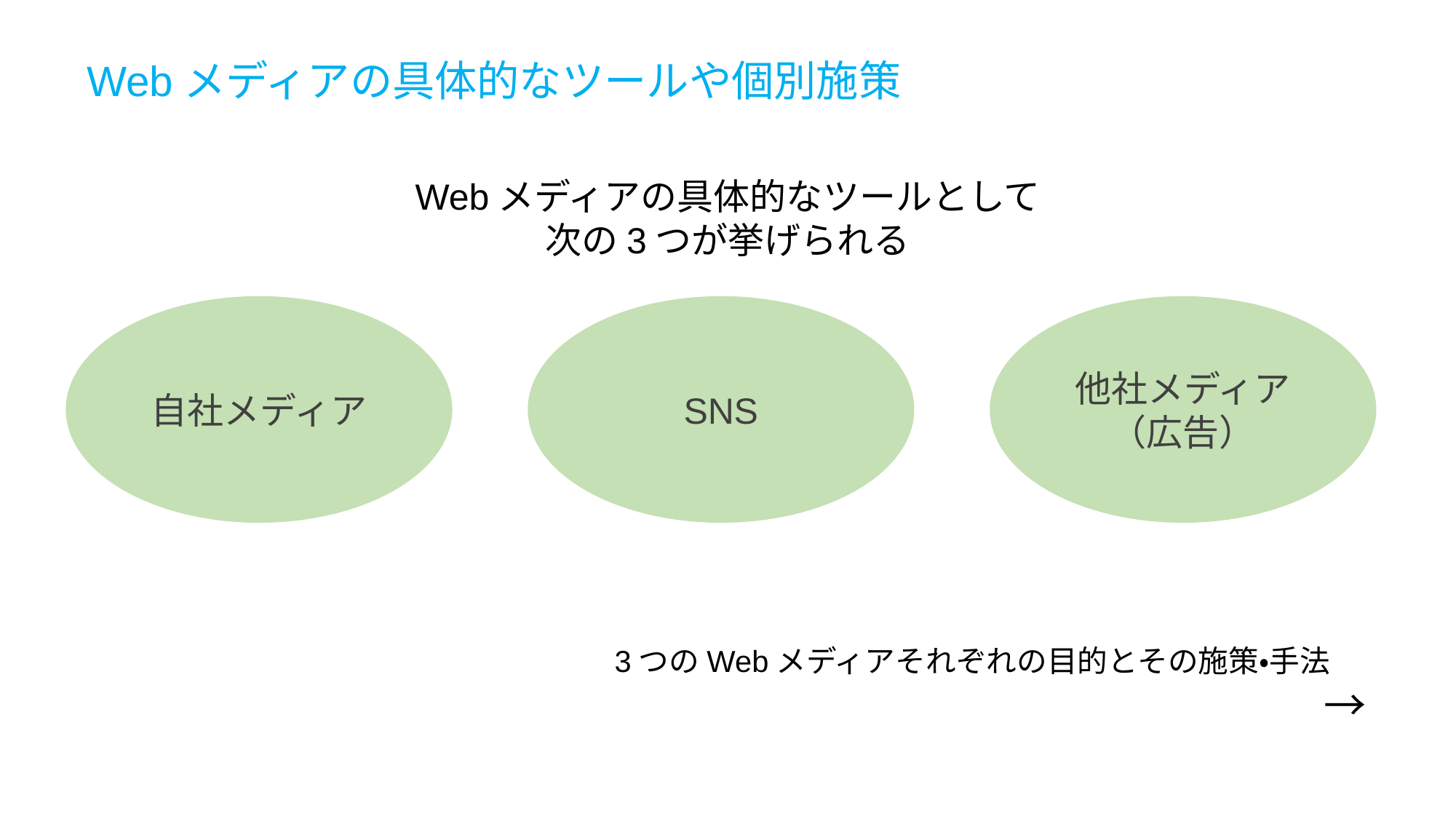

Webメディアの具体的なツールや個別施策
Webメディアの具体的なツールとして
次の3つが挙げられる
自社メディア
SNS
他社メディア（広告）
3つのWebメディアそれぞれの目的とその施策・手法
　　　　　　　　　　　　　　　　　　　　　　　　　　→